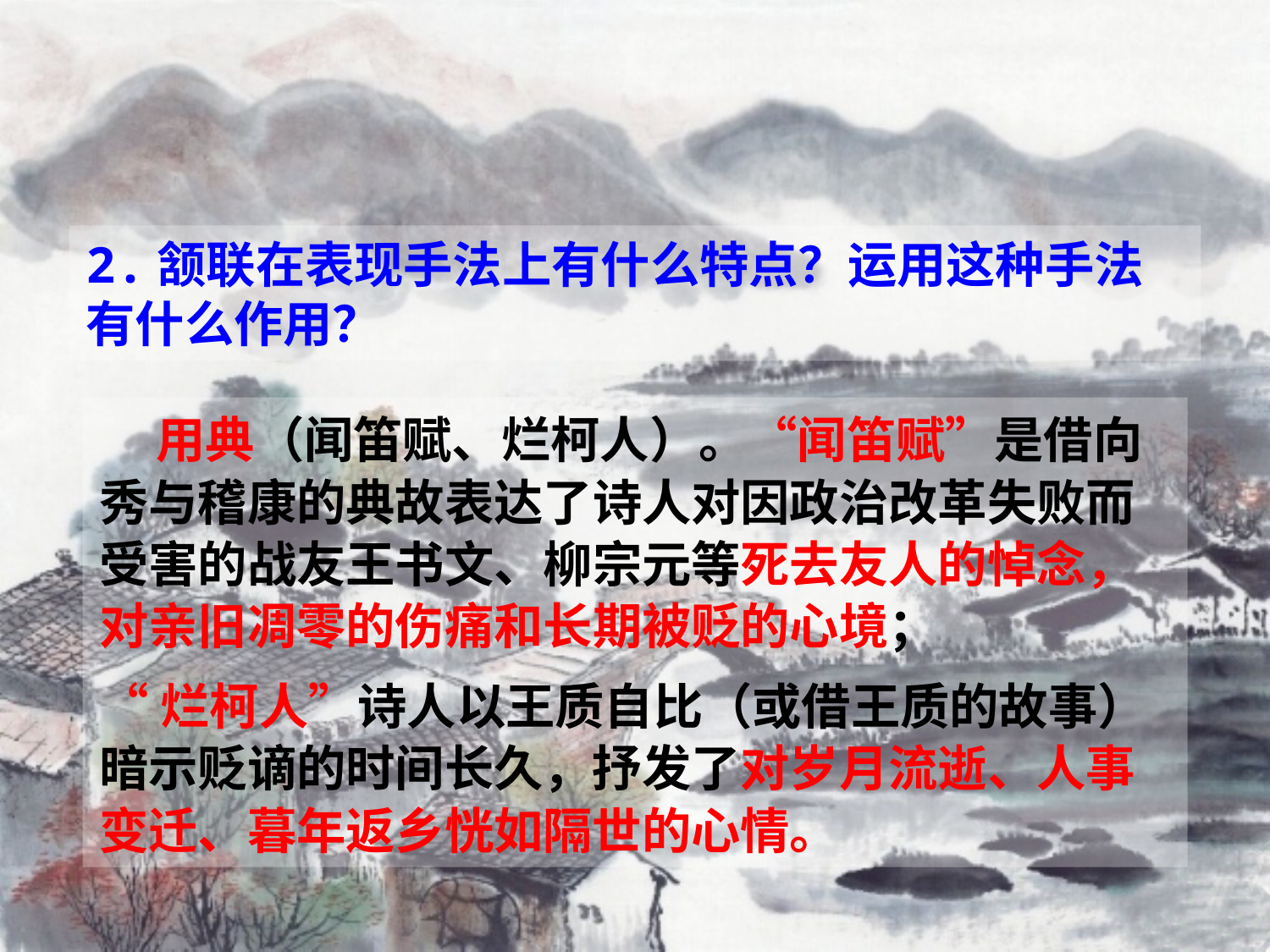

2.颔联在表现手法上有什么特点？运用这种手法有什么作用？
    用典（闻笛赋、烂柯人）。“闻笛赋”是借向秀与稽康的典故表达了诗人对因政治改革失败而受害的战友王书文、柳宗元等死去友人的悼念，对亲旧凋零的伤痛和长期被贬的心境；
“烂柯人”诗人以王质自比（或借王质的故事）暗示贬谪的时间长久，抒发了对岁月流逝、人事变迁、暮年返乡恍如隔世的心情。